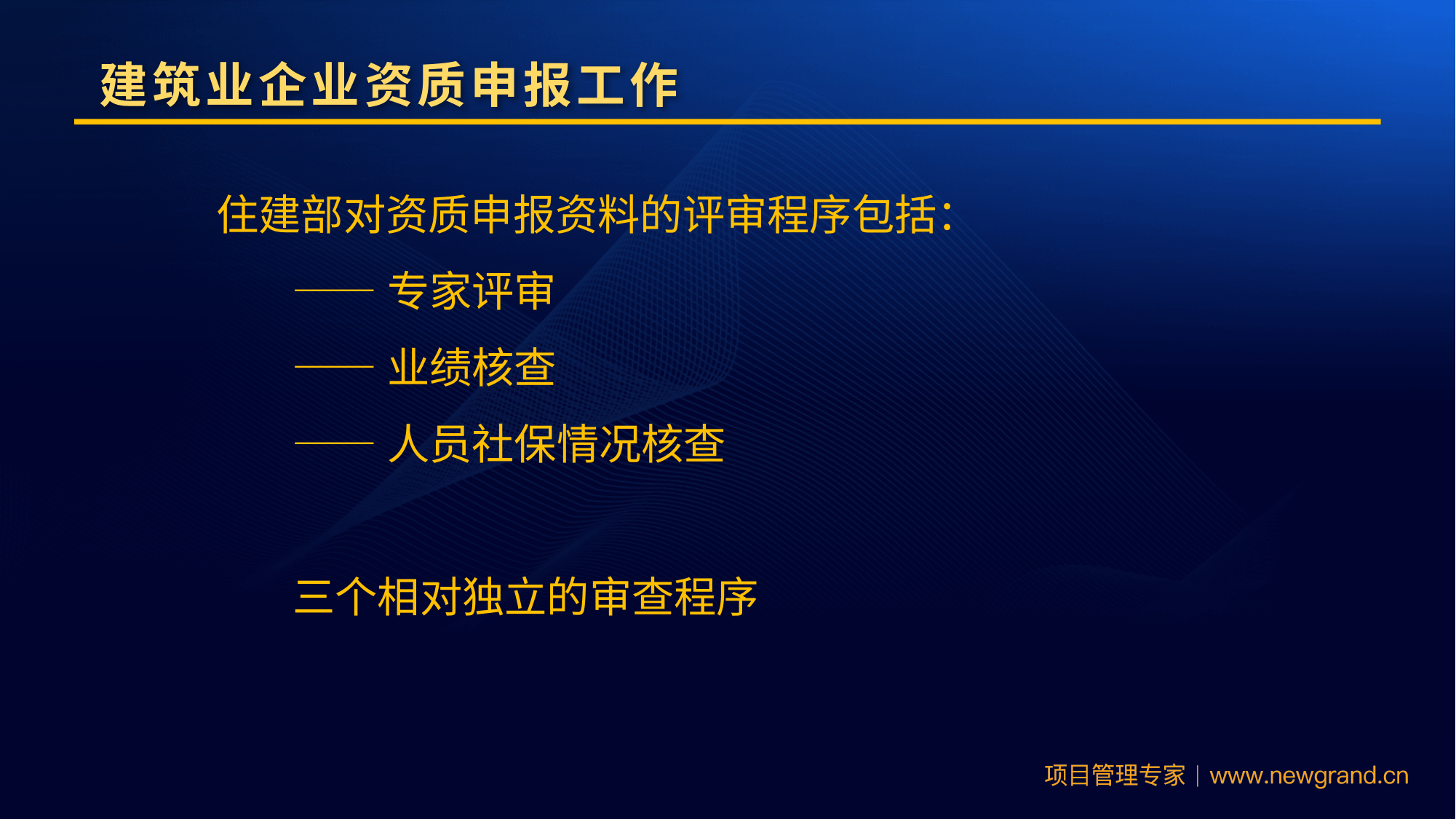

建筑业企业资质申报工作

住建部对资质申报资料的评审程序包括：
        ——专家评审
        ——业绩核查
        ——人员社保情况核查

       三个相对独立的审查程序